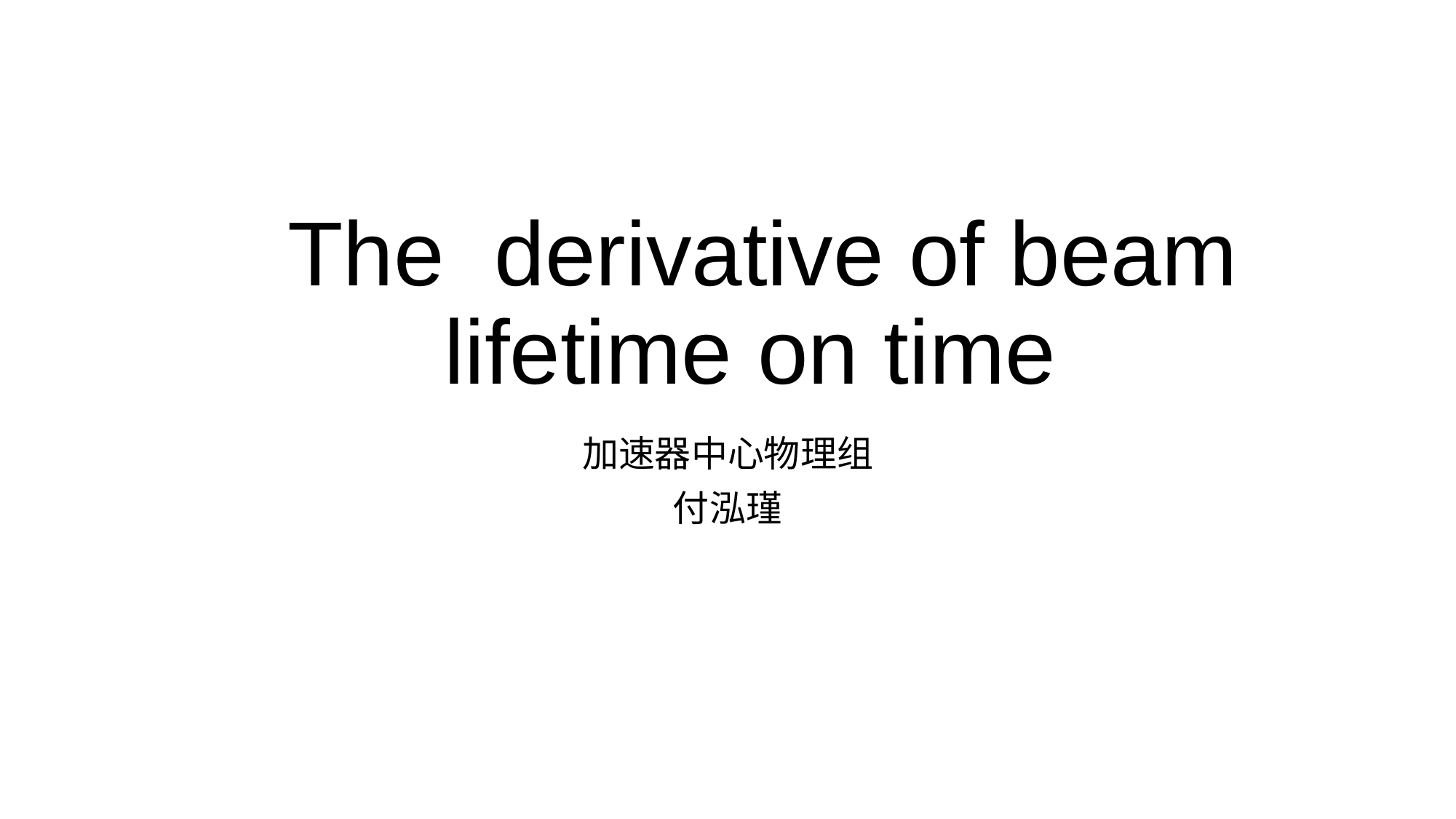

# The  derivative of beam lifetime on time
加速器中心物理组
付泓瑾